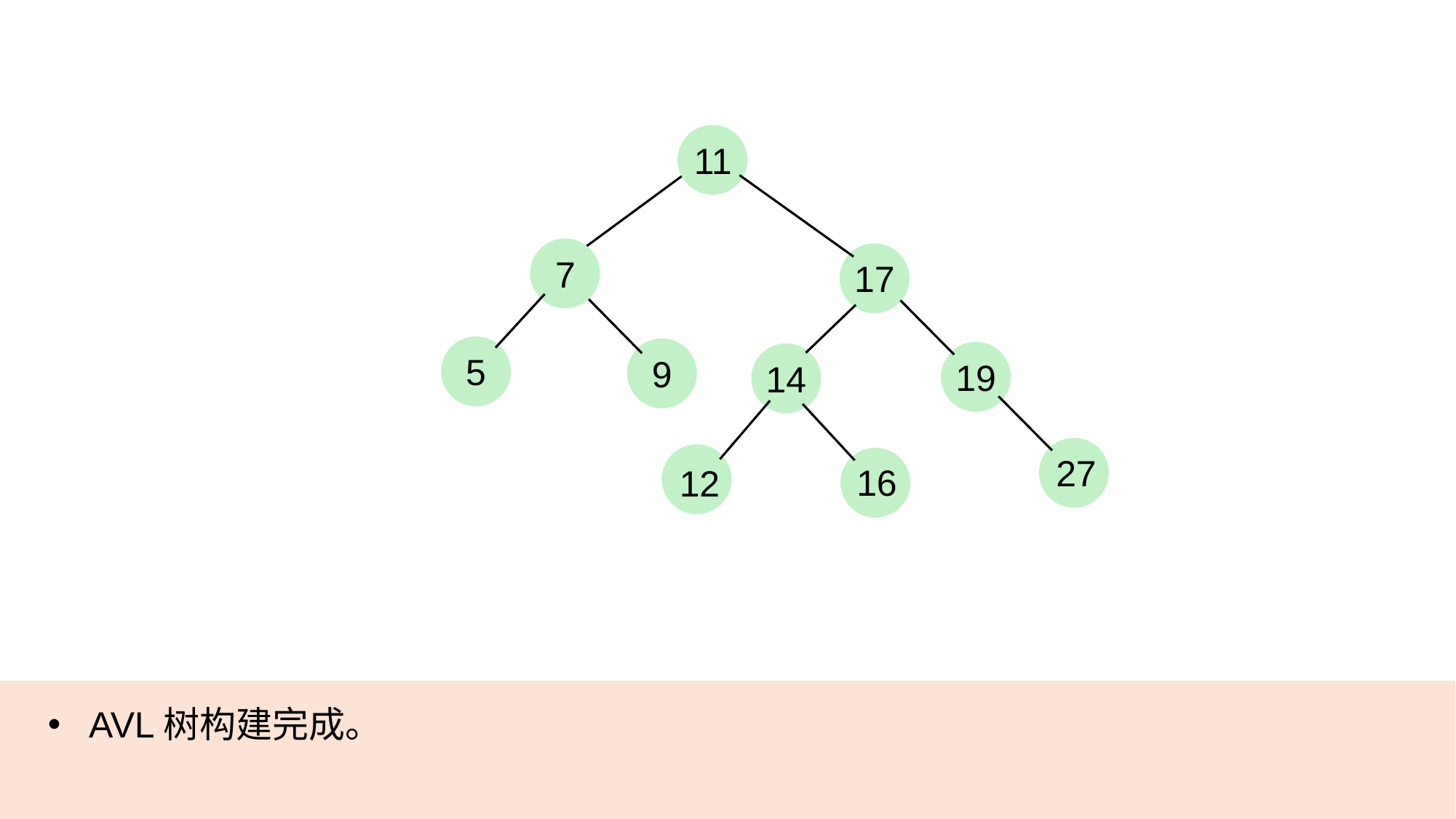

11

7
17

5
9
19
14

27

16
12

AVL树构建完成。